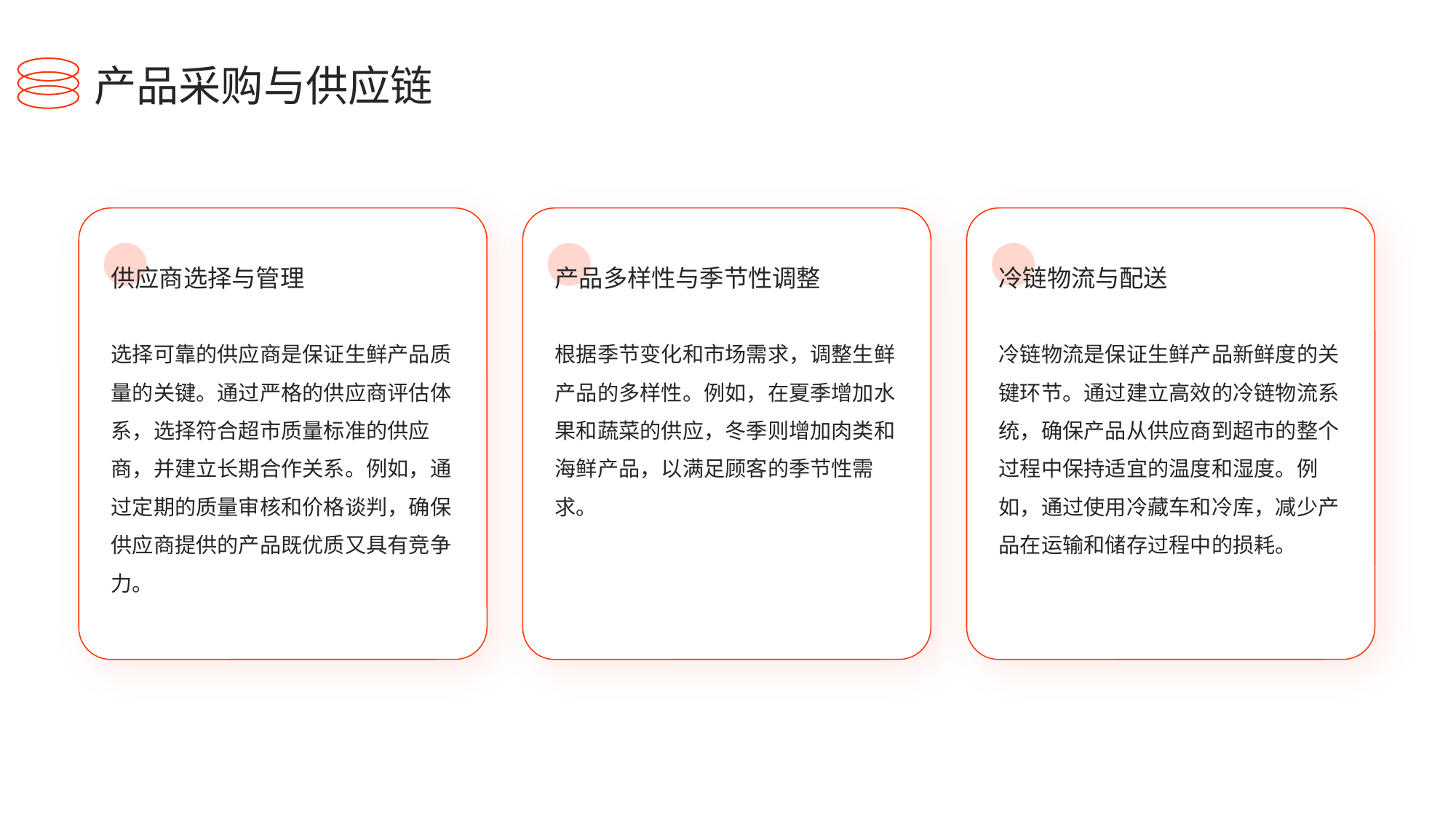

产品采购与供应链

供应商选择与管理
产品多样性与季节性调整
冷链物流与配送
选择可靠的供应商是保证生鲜产品质量的关键。通过严格的供应商评估体系，选择符合超市质量标准的供应商，并建立长期合作关系。例如，通过定期的质量审核和价格谈判，确保供应商提供的产品既优质又具有竞争力。
根据季节变化和市场需求，调整生鲜产品的多样性。例如，在夏季增加水果和蔬菜的供应，冬季则增加肉类和海鲜产品，以满足顾客的季节性需求。
冷链物流是保证生鲜产品新鲜度的关键环节。通过建立高效的冷链物流系统，确保产品从供应商到超市的整个过程中保持适宜的温度和湿度。例如，通过使用冷藏车和冷库，减少产品在运输和储存过程中的损耗。